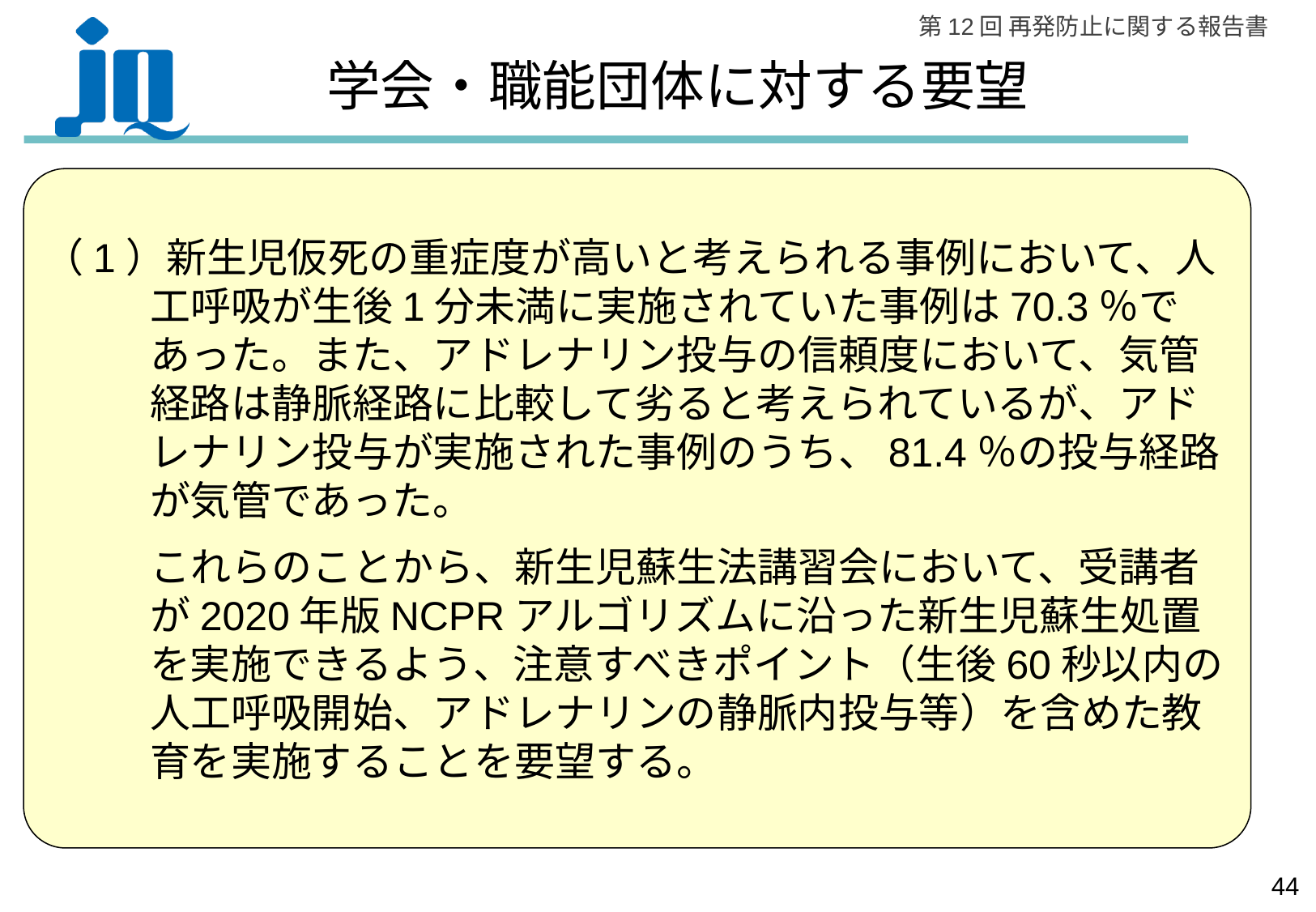

学会・職能団体に対する要望
（1）新生児仮死の重症度が高いと考えられる事例において、人工呼吸が生後1分未満に実施されていた事例は70.3％であった。また、アドレナリン投与の信頼度において、気管経路は静脈経路に比較して劣ると考えられているが、アドレナリン投与が実施された事例のうち、81.4％の投与経路が気管であった。
これらのことから、新生児蘇生法講習会において、受講者が2020年版NCPRアルゴリズムに沿った新生児蘇生処置を実施できるよう、注意すべきポイント（生後60秒以内の人工呼吸開始、アドレナリンの静脈内投与等）を含めた教育を実施することを要望する。
44